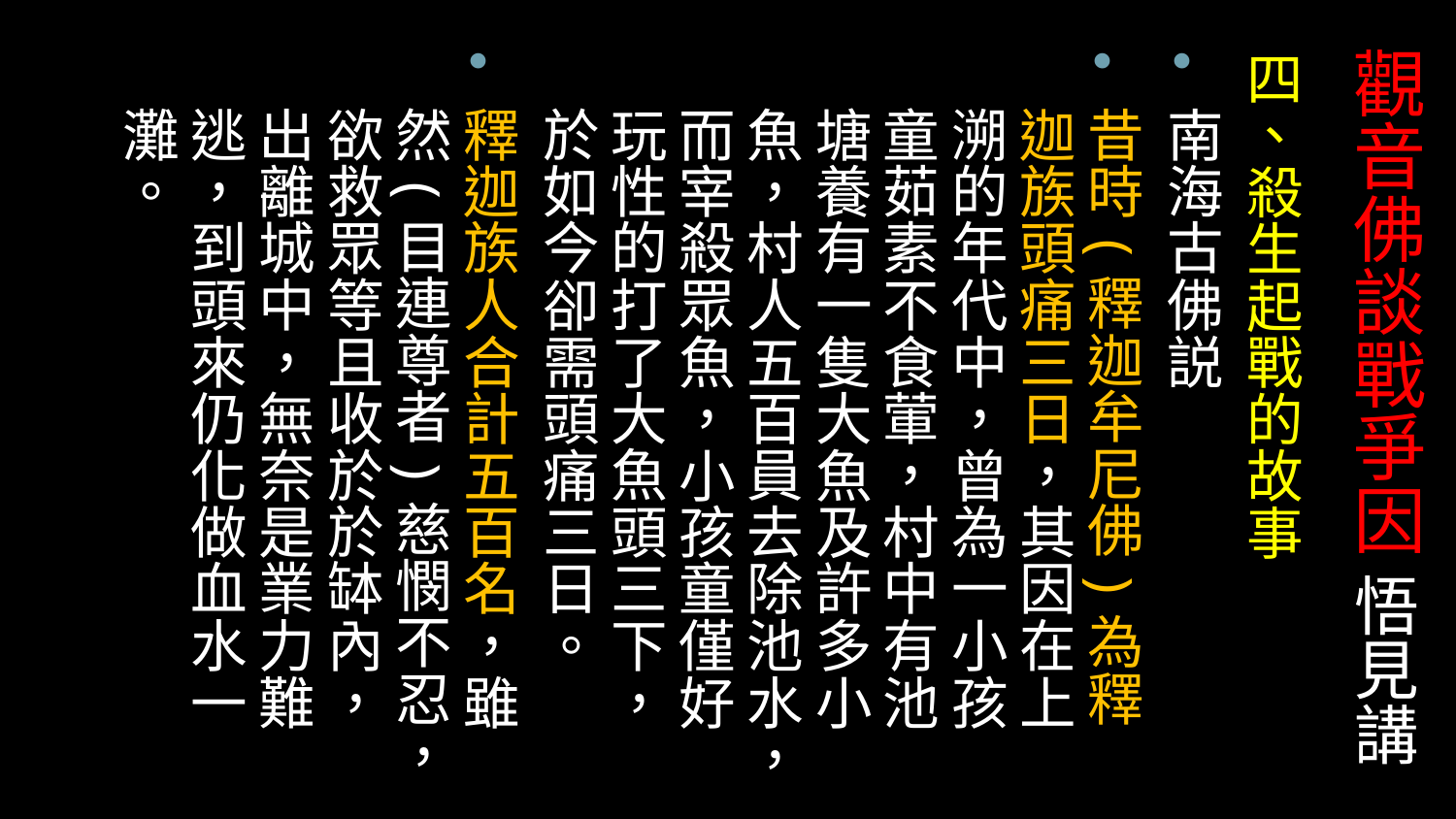

# 觀音佛談戰爭因 悟見講
四、殺生起戰的故事
南海古佛説
昔時(釋迦牟尼佛)為釋迦族頭痛三日，其因在上溯的年代中，曾為一小孩童茹素不食葷，村中有池塘養有一隻大魚及許多小魚，村人五百員去除池水，而宰殺眾魚，小孩童僅好玩性的打了大魚頭三下，於如今卻需頭痛三日。
釋迦族人合計五百名，雖然(目連尊者)慈憫不忍，欲救眾等且收於於缽內，出離城中，無奈是業力難逃，到頭來仍化做血水一灘。